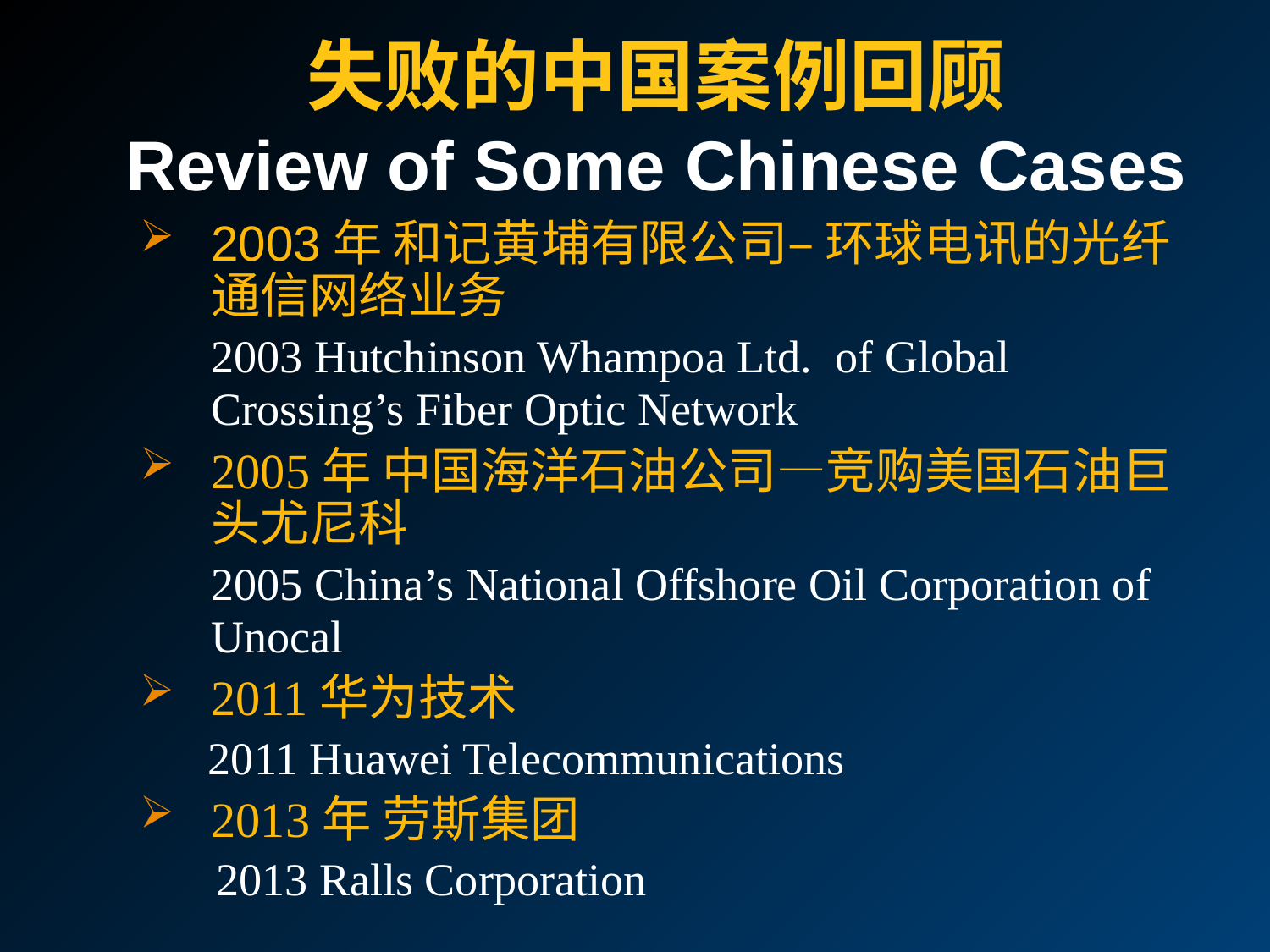

失败的中国案例回顾
Review of Some Chinese Cases
2003年 和记黄埔有限公司– 环球电讯的光纤通信网络业务
2003 Hutchinson Whampoa Ltd.  of Global Crossing’s Fiber Optic Network
2005年 中国海洋石油公司—竞购美国石油巨头尤尼科
2005 China’s National Offshore Oil Corporation of Unocal
2011华为技术
      2011 Huawei Telecommunications
2013年 劳斯集团
 2013 Ralls Corporation